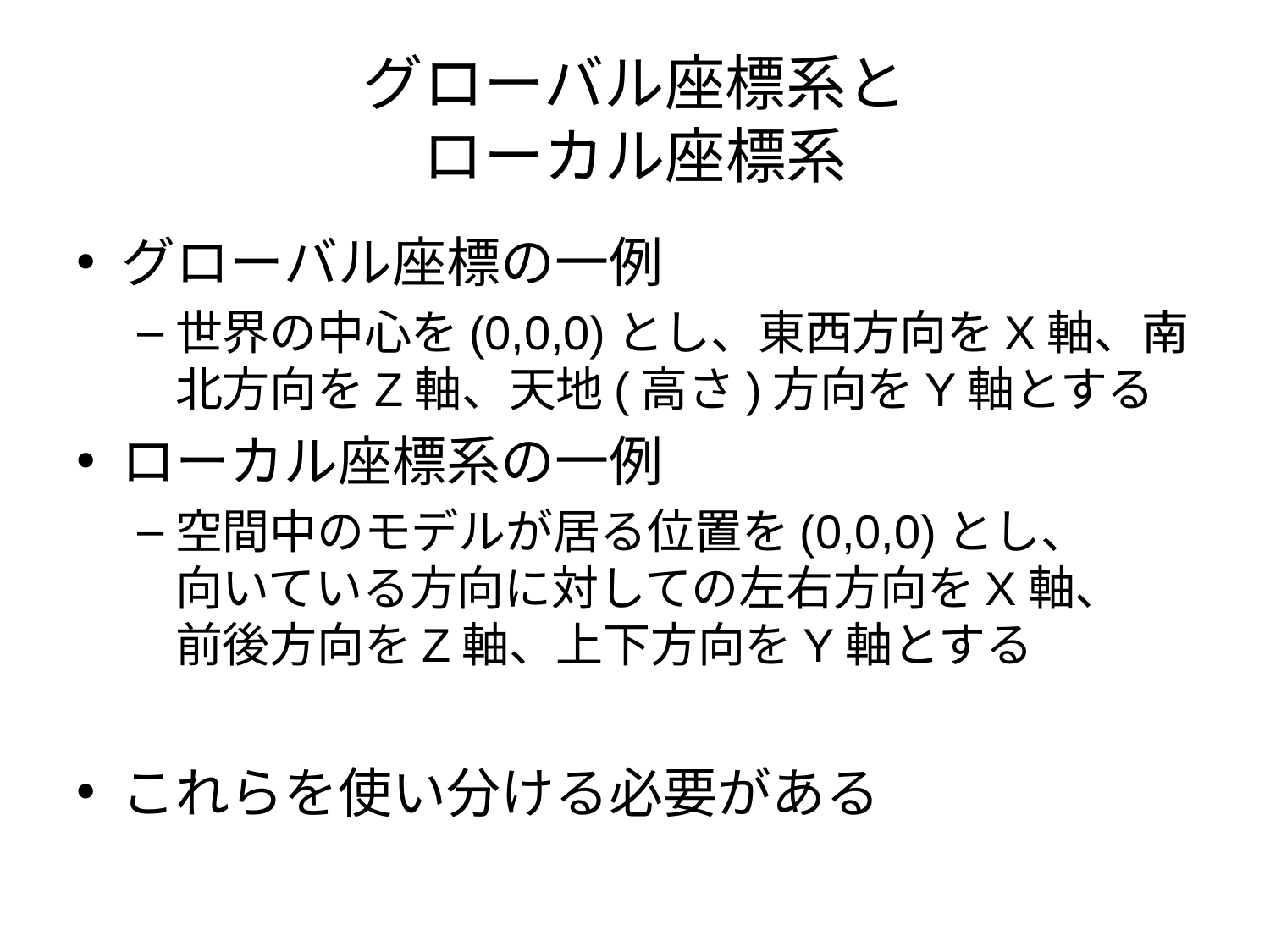

# グローバル座標系と ローカル座標系
グローバル座標の一例
世界の中心を(0,0,0)とし、東西方向をX軸、南北方向をZ軸、天地(高さ)方向をY軸とする
ローカル座標系の一例
空間中のモデルが居る位置を(0,0,0)とし、
向いている方向に対しての左右方向をX軸、
前後方向をZ軸、上下方向をY軸とする

これらを使い分ける必要がある